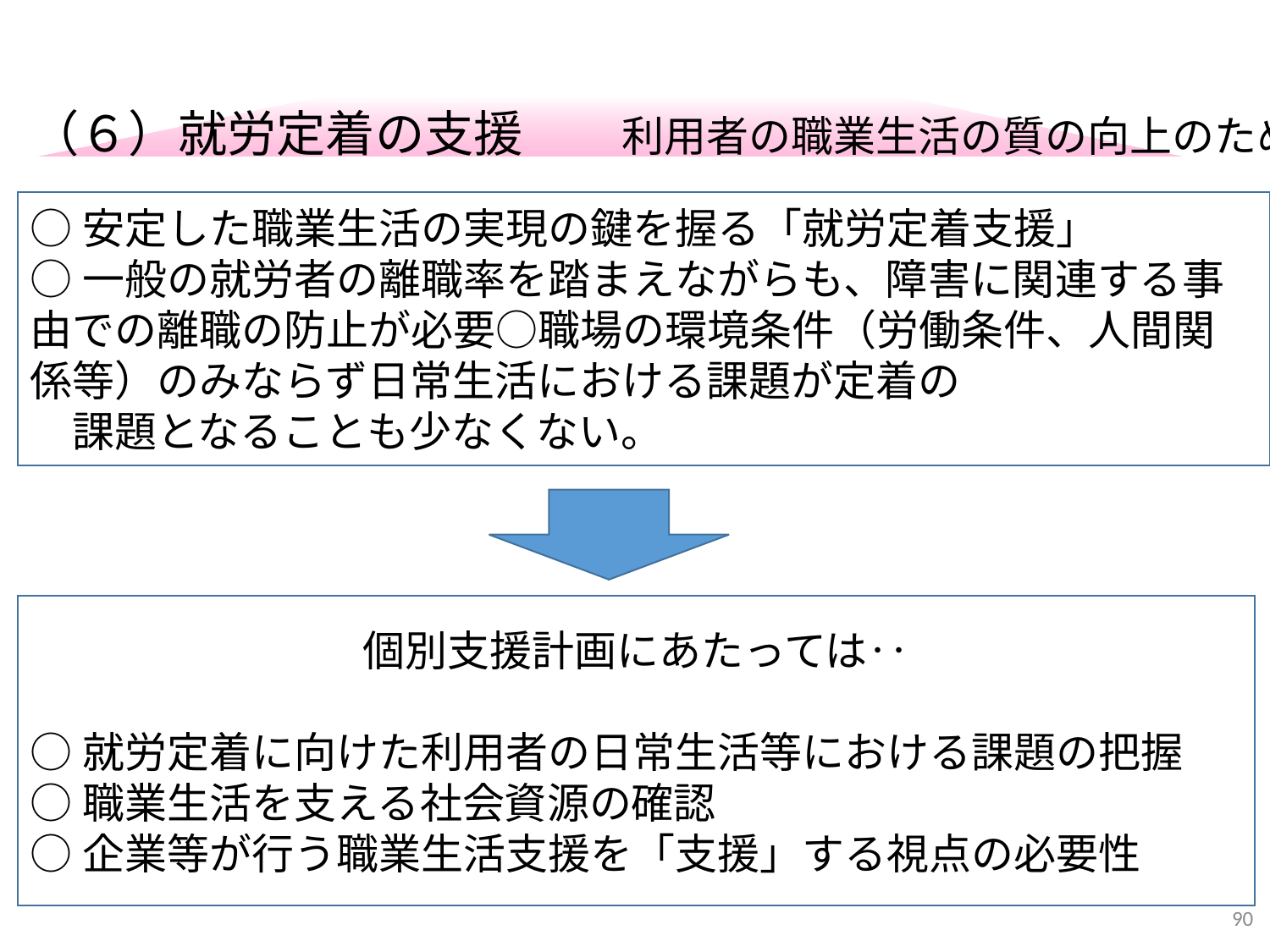

（６）就労定着の支援　　利用者の職業生活の質の向上のために
○安定した職業生活の実現の鍵を握る「就労定着支援」
○一般の就労者の離職率を踏まえながらも、障害に関連する事由での離職の防止が必要○職場の環境条件（労働条件、人間関係等）のみならず日常生活における課題が定着の
　課題となることも少なくない。

個別支援計画にあたっては‥

○就労定着に向けた利用者の日常生活等における課題の把握
○職業生活を支える社会資源の確認
○企業等が行う職業生活支援を「支援」する視点の必要性
90